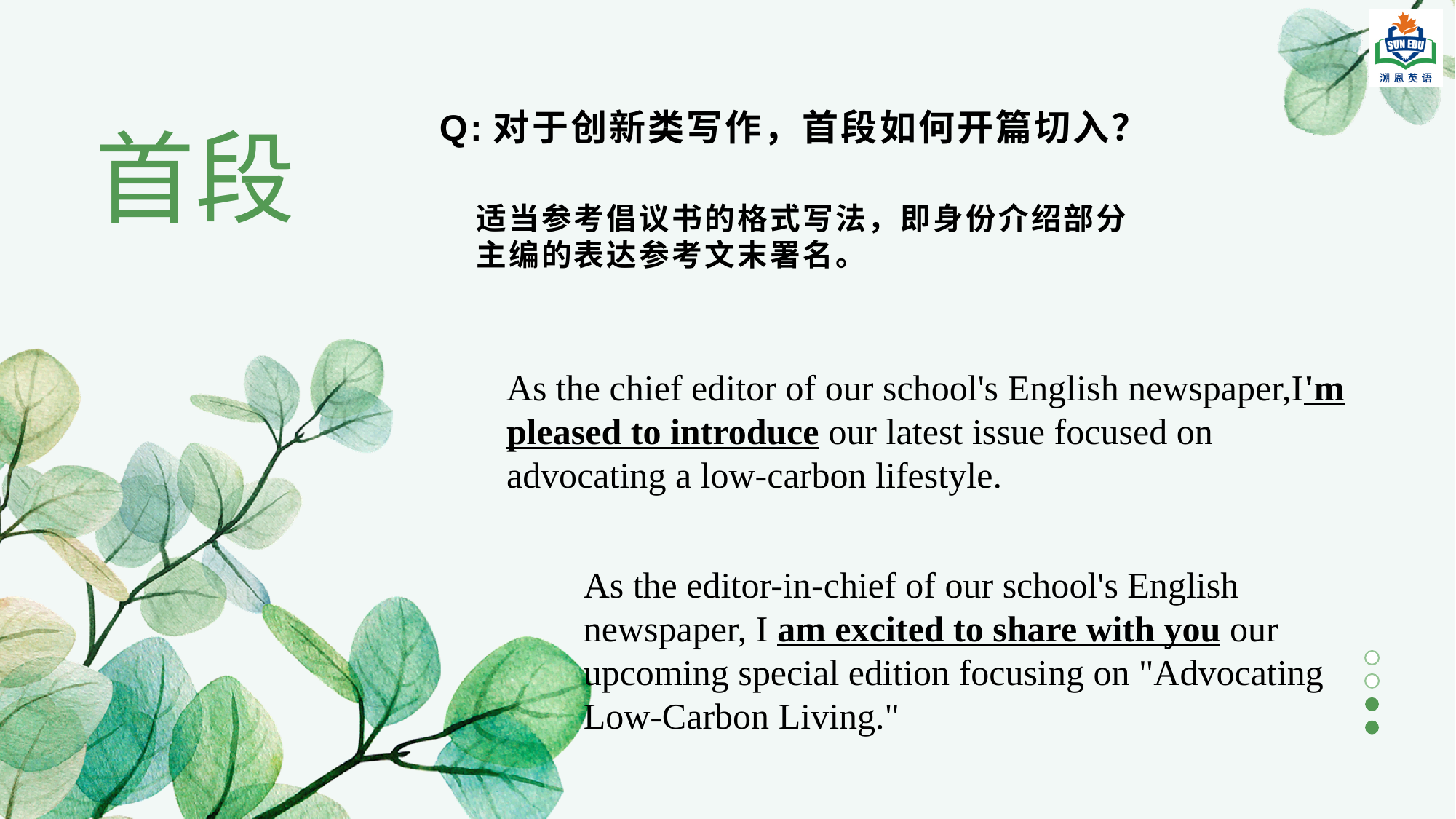

Q:对于创新类写作，首段如何开篇切入？

# 首段
适当参考倡议书的格式写法，即身份介绍部分
主编的表达参考文末署名。
As the chief editor of our school's English newspaper,I'm pleased to introduce our latest issue focused on advocating a low-carbon lifestyle.
As the editor-in-chief of our school's English newspaper, I am excited to share with you our upcoming special edition focusing on "Advocating Low-Carbon Living."